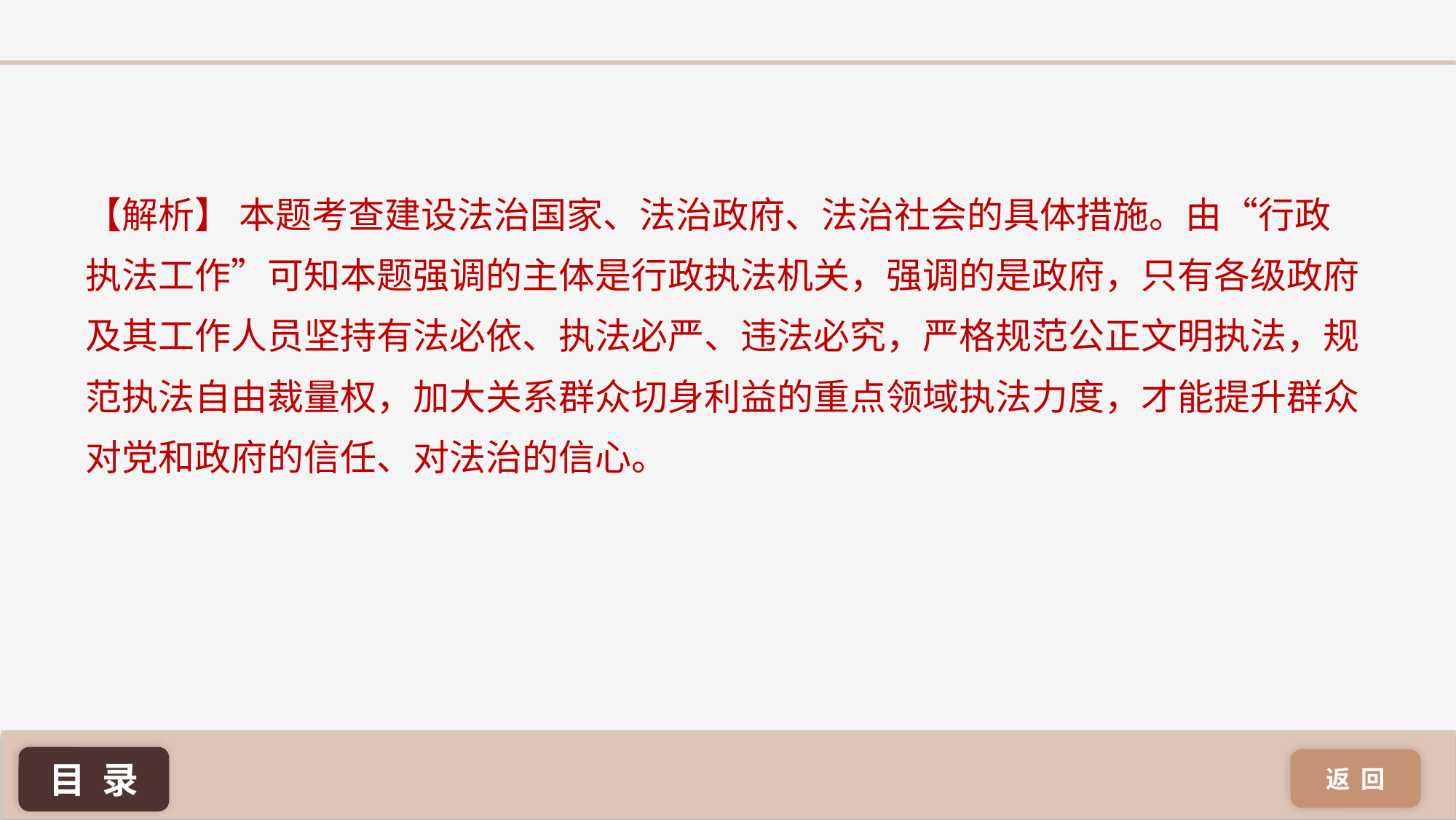

【解析】 本题考查建设法治国家、法治政府、法治社会的具体措施。由“行政执法工作”可知本题强调的主体是行政执法机关，强调的是政府，只有各级政府及其工作人员坚持有法必依、执法必严、违法必究，严格规范公正文明执法，规范执法自由裁量权，加大关系群众切身利益的重点领域执法力度，才能提升群众对党和政府的信任、对法治的信心。
返  回